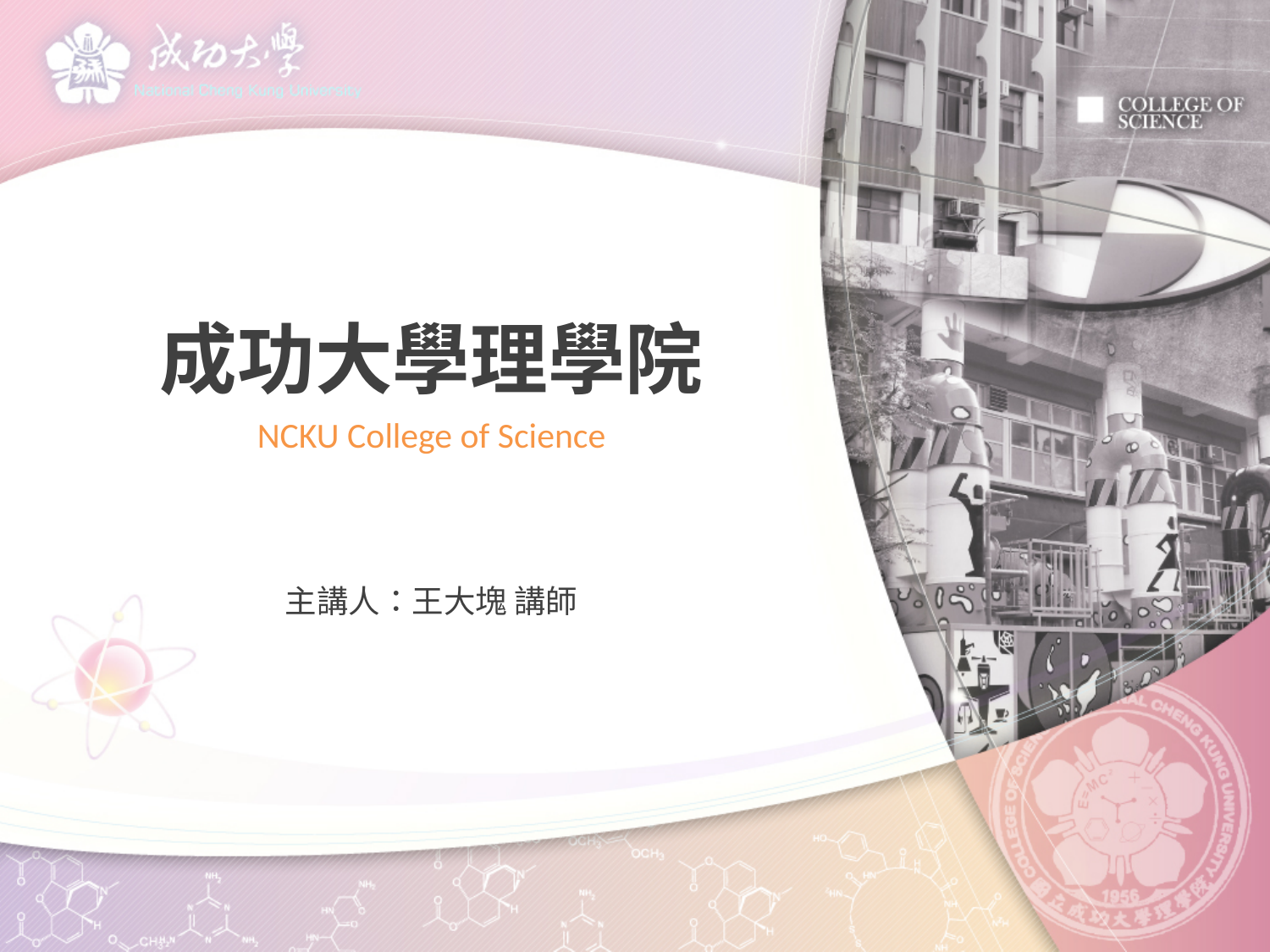

# 成功大學理學院
NCKU College of Science
主講人：王大塊 講師